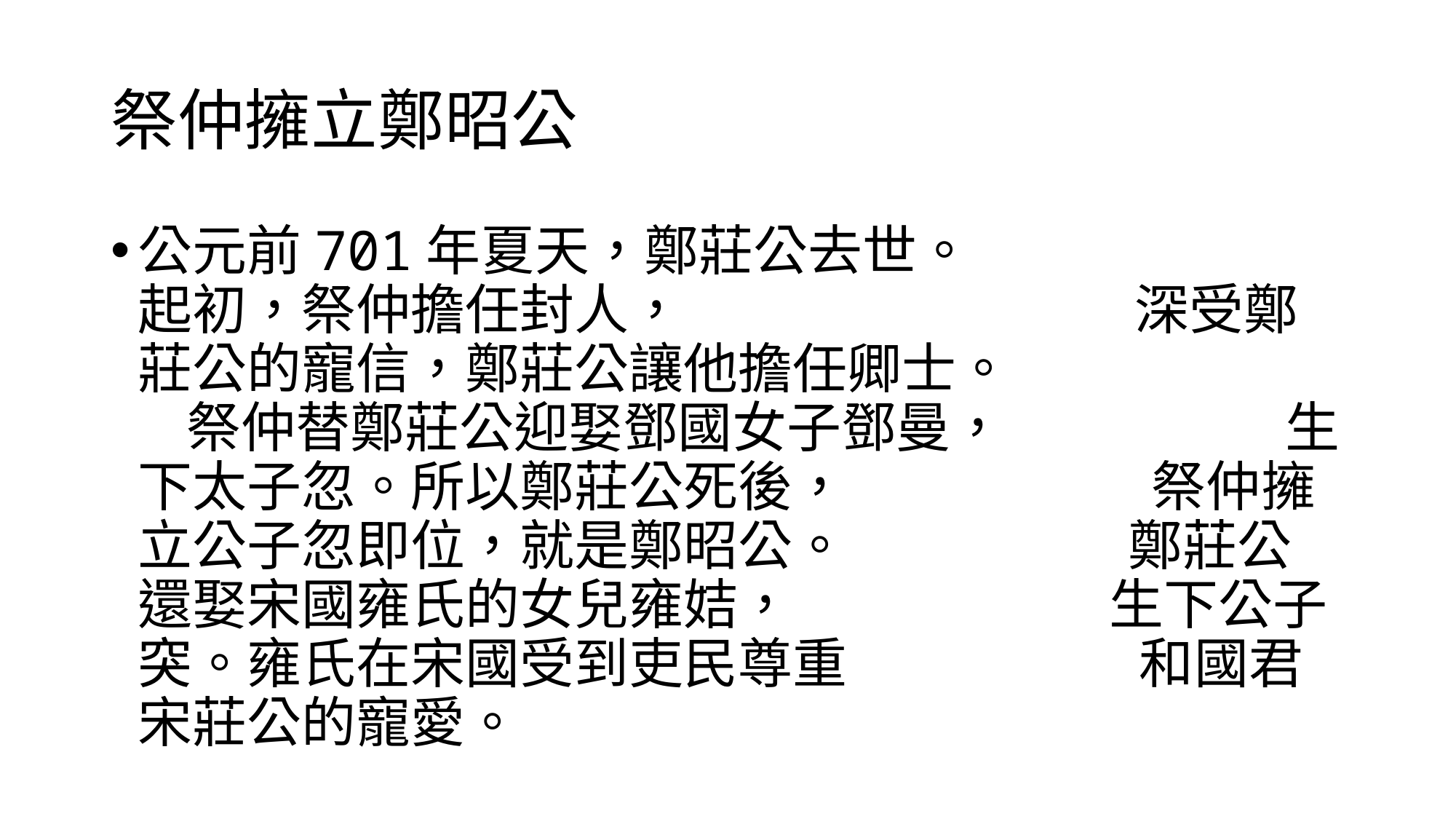

# 祭仲擁立鄭昭公
公元前701年夏天，鄭莊公去世。                               起初，祭仲擔任封人，                                     深受鄭莊公的寵信，鄭莊公讓他擔任卿士。                                祭仲替鄭莊公迎娶鄧國女子鄧曼，                       生下太子忽。所以鄭莊公死後，                         祭仲擁立公子忽即位，就是鄭昭公。                       鄭莊公還娶宋國雍氏的女兒雍姞，                          生下公子突。雍氏在宋國受到吏民尊重                        和國君宋莊公的寵愛。